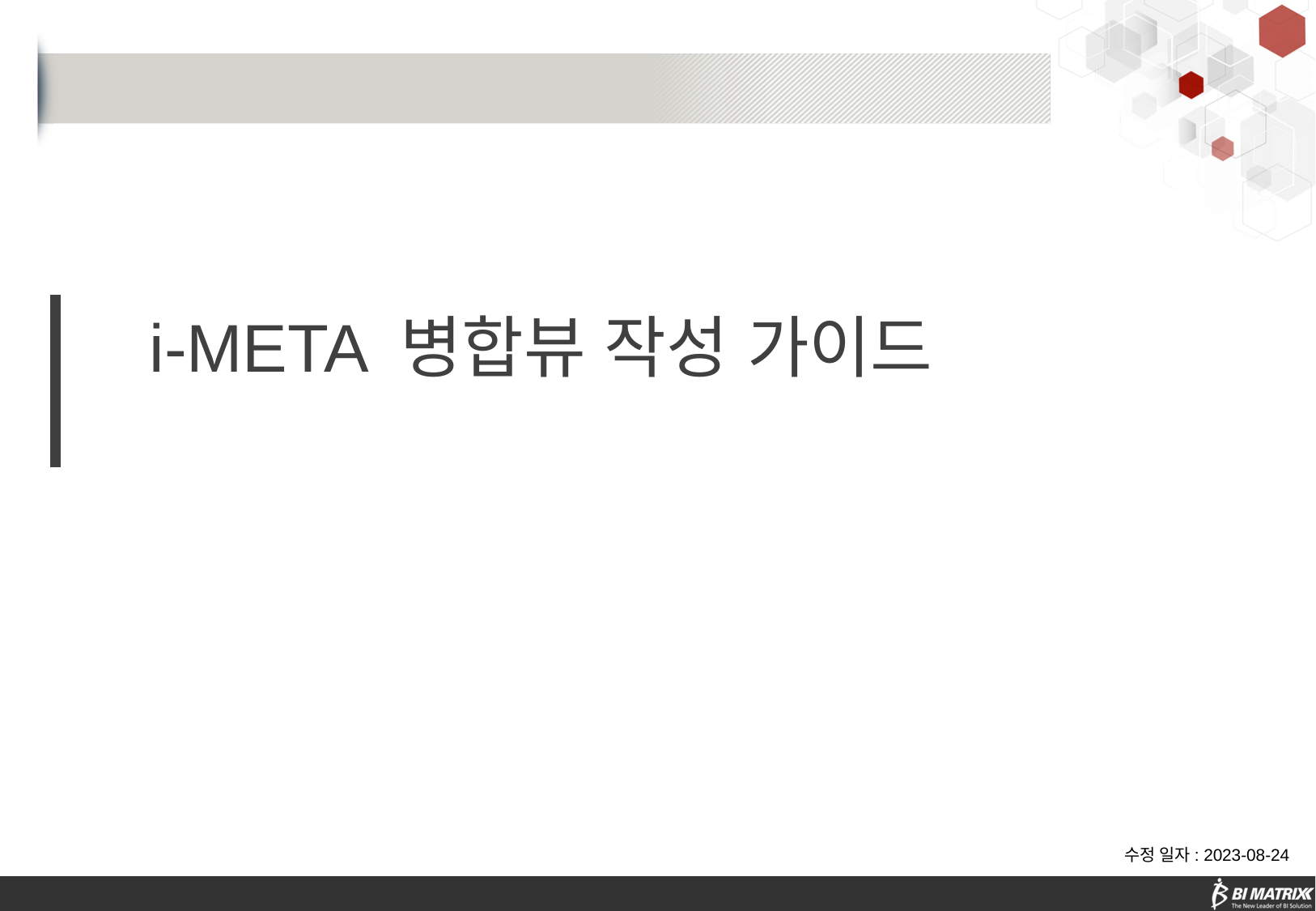

i-META 병합뷰 작성 가이드
수정 일자: 2023-08-24